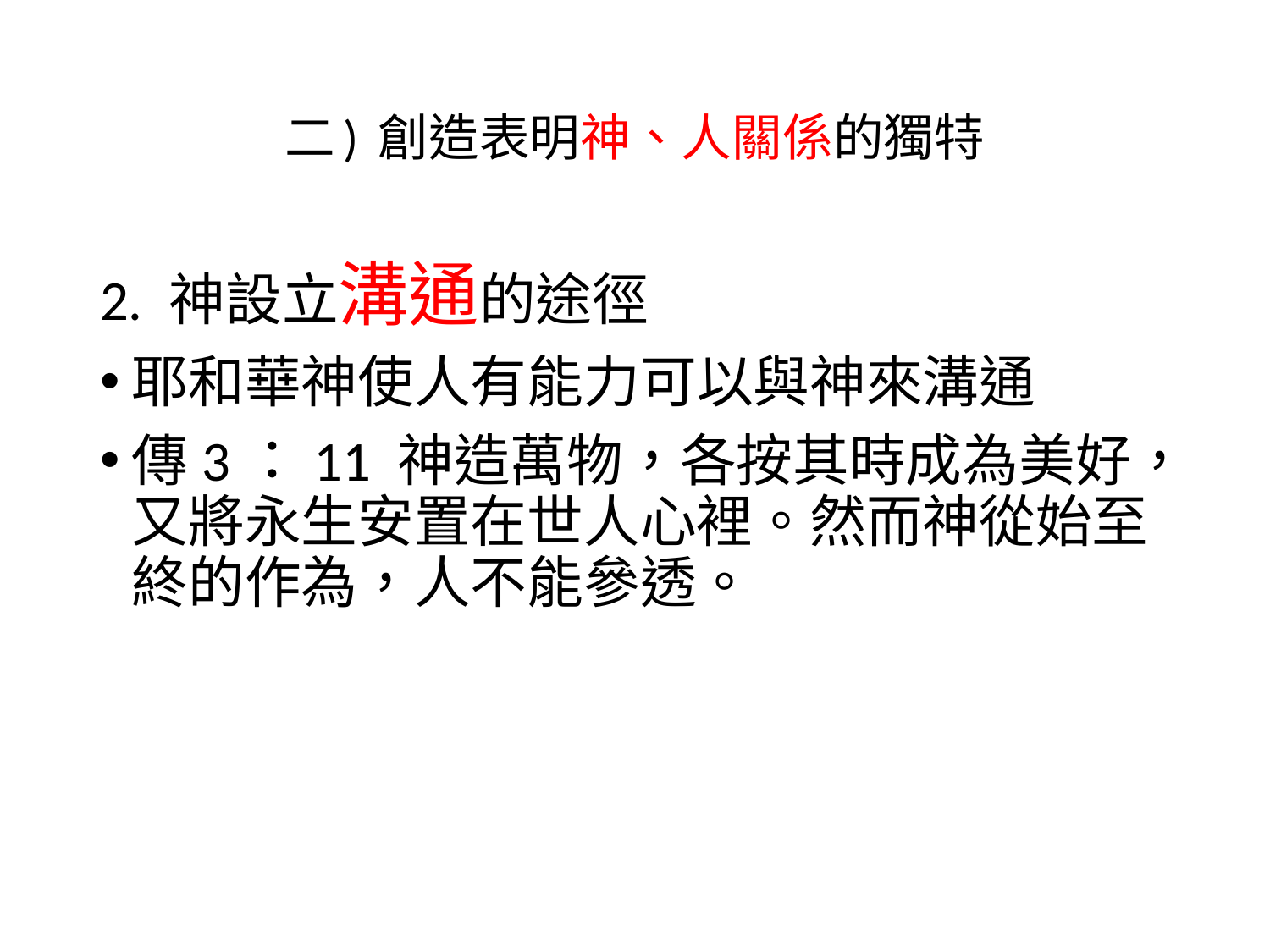

# 二) 創造表明神、人關係的獨特
2. 神設立溝通的途徑
耶和華神使人有能力可以與神來溝通
傳3：11 神造萬物，各按其時成為美好，又將永生安置在世人心裡。然而神從始至終的作為，人不能參透。